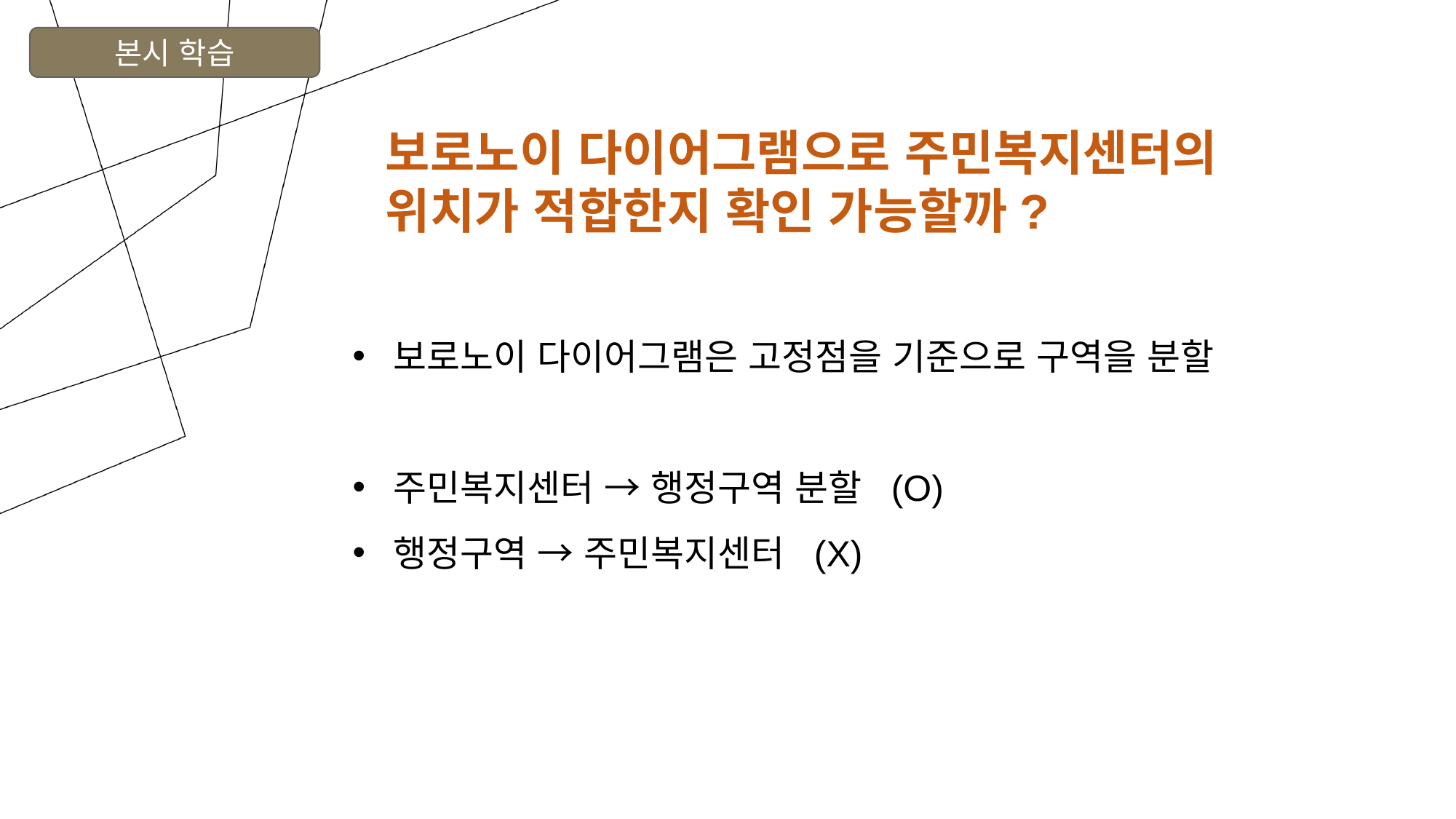

본시 학습
보로노이 다이어그램으로 주민복지센터의
위치가 적합한지 확인 가능할까?
보로노이 다이어그램은 고정점을 기준으로 구역을 분할

주민복지센터 → 행정구역 분할  (O)
행정구역 → 주민복지센터  (X)